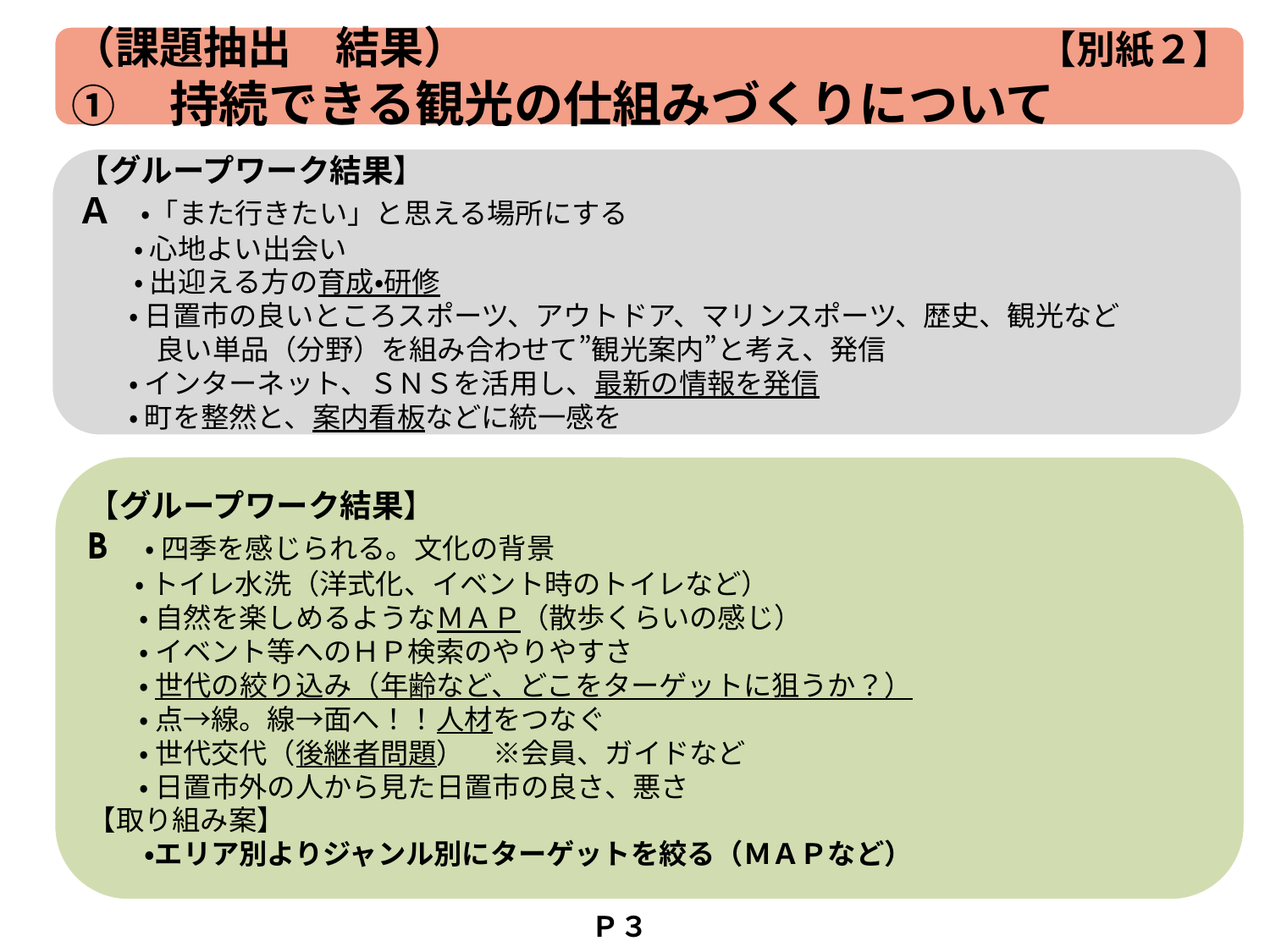

【別紙２】
（課題抽出　結果）
①　持続できる観光の仕組みづくりについて
【グループワーク結果】
Ａ　・「また行きたい」と思える場所にする
　　・ 心地よい出会い
　　・ 出迎える方の育成・研修
       ・ 日置市の良いところスポーツ、アウトドア、マリンスポーツ、歴史、観光など
　        良い単品（分野）を組み合わせて”観光案内”と考え、発信
       ・ インターネット、ＳＮＳを活用し、最新の情報を発信
       ・ 町を整然と、案内看板などに統一感を
【グループワーク結果】
B　・ 四季を感じられる。文化の背景
　   ・ トイレ水洗（洋式化、イベント時のトイレなど）
       ・ 自然を楽しめるようなＭＡＰ（散歩くらいの感じ）
       ・ イベント等へのＨＰ検索のやりやすさ
       ・ 世代の絞り込み（年齢など、どこをターゲットに狙うか？）
       ・ 点→線。線→面へ！！人材をつなぐ
       ・ 世代交代（後継者問題）　※会員、ガイドなど
       ・ 日置市外の人から見た日置市の良さ、悪さ
【取り組み案】
　　・エリア別よりジャンル別にターゲットを絞る（ＭＡＰなど）
Ｐ３